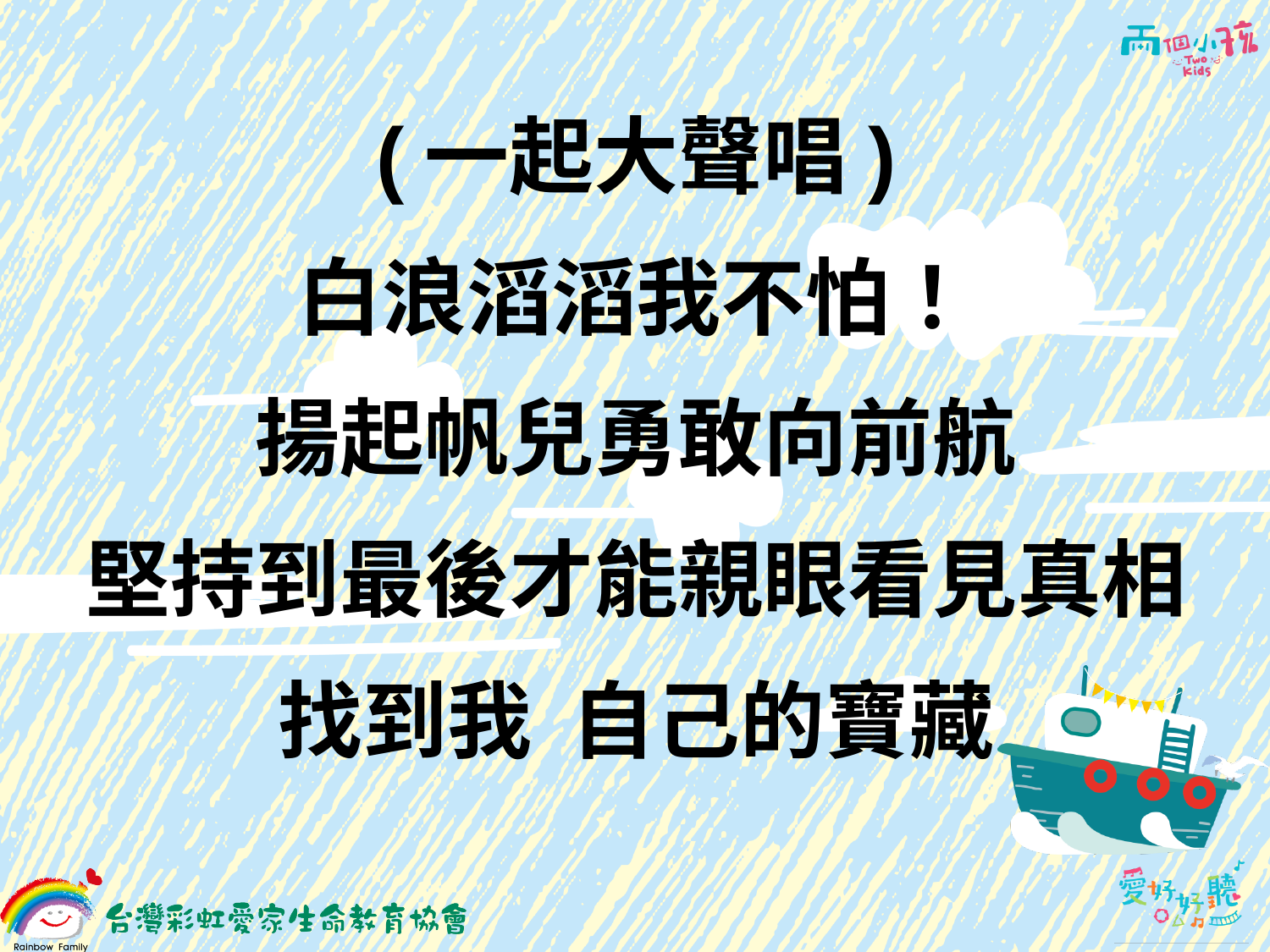

# (一起大聲唱) 白浪滔滔我不怕！ 揚起帆兒勇敢向前航 堅持到最後才能親眼看見真相 找到我  自己的寶藏